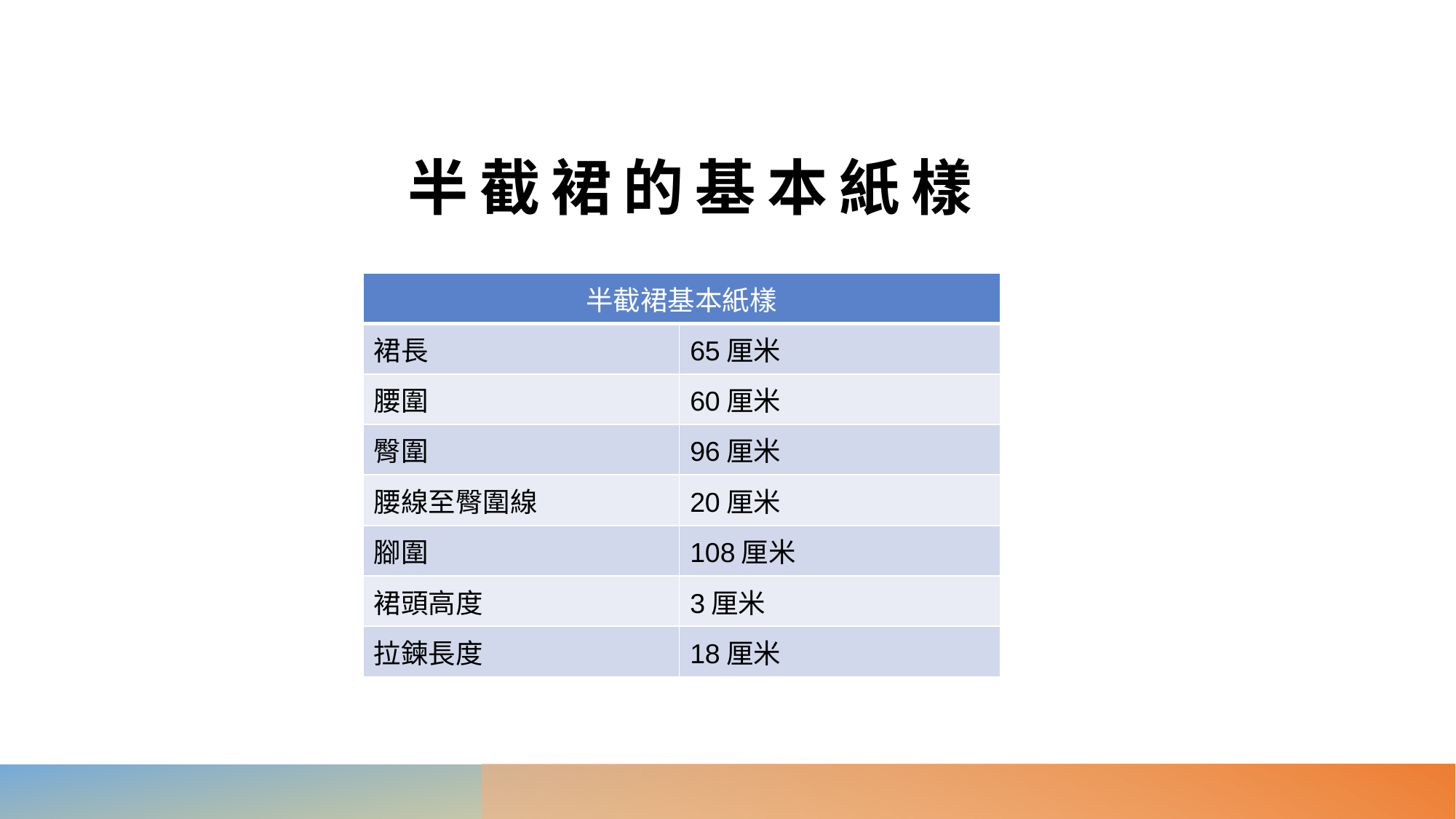

# 半截裙的基本紙樣
| 半截裙基本紙樣 |  |
| --- | --- |
| 裙長 | 65厘米 |
| 腰圍 | 60厘米 |
| 臀圍 | 96厘米 |
| 腰線至臀圍線 | 20厘米 |
| 腳圍 | 108厘米 |
| 裙頭高度 | 3厘米 |
| 拉鍊長度 | 18厘米 |